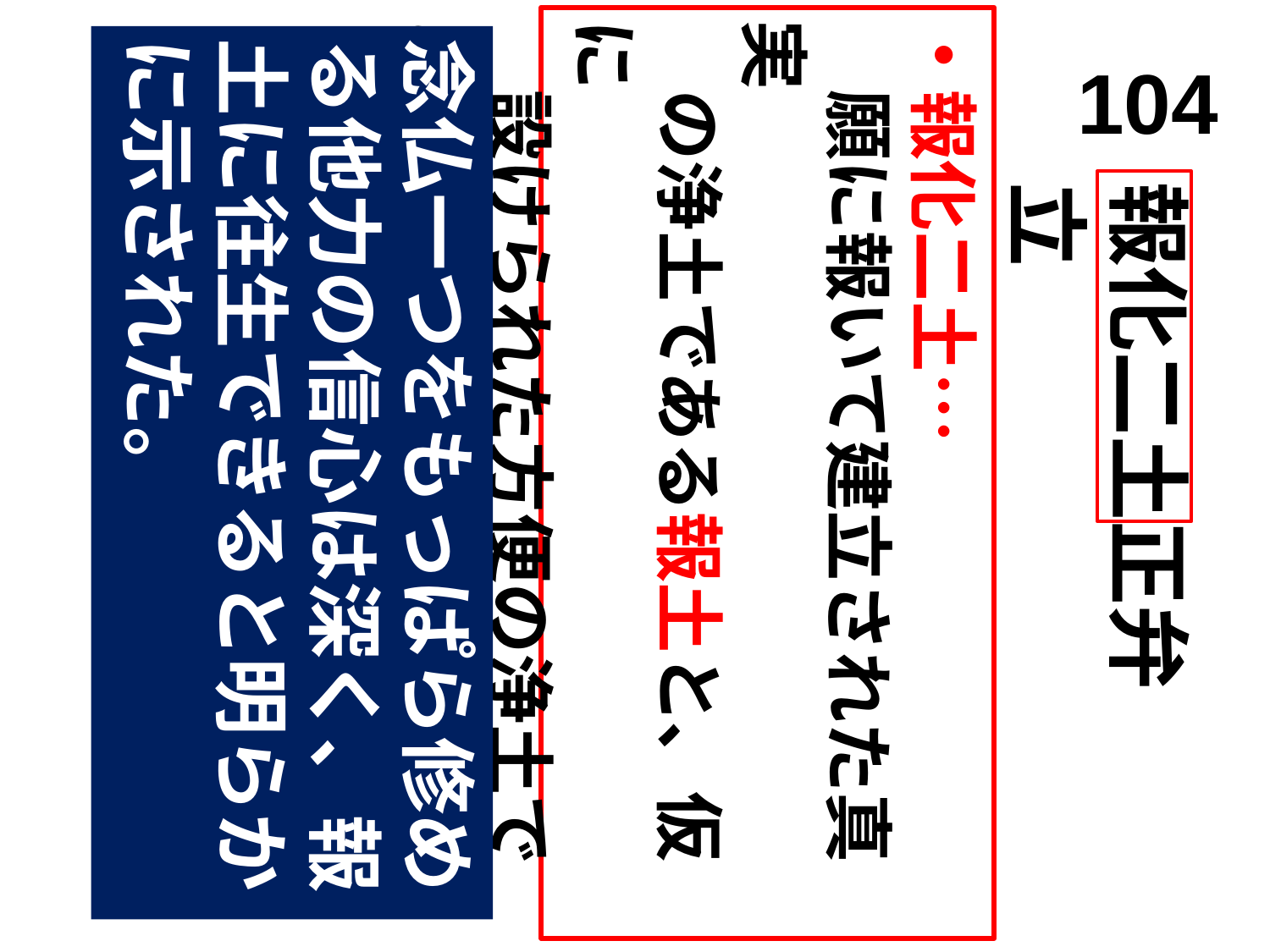

・報化二土…
　願に報いて建立された真実
　の浄土である報土と、仮に
　設けられた方便の浄土であ
　る化土という二種の浄土。
念仏一つをもっぱら修める他力の信心は深く、報土に往生できると明らかに示された。
104
報化二土正弁立